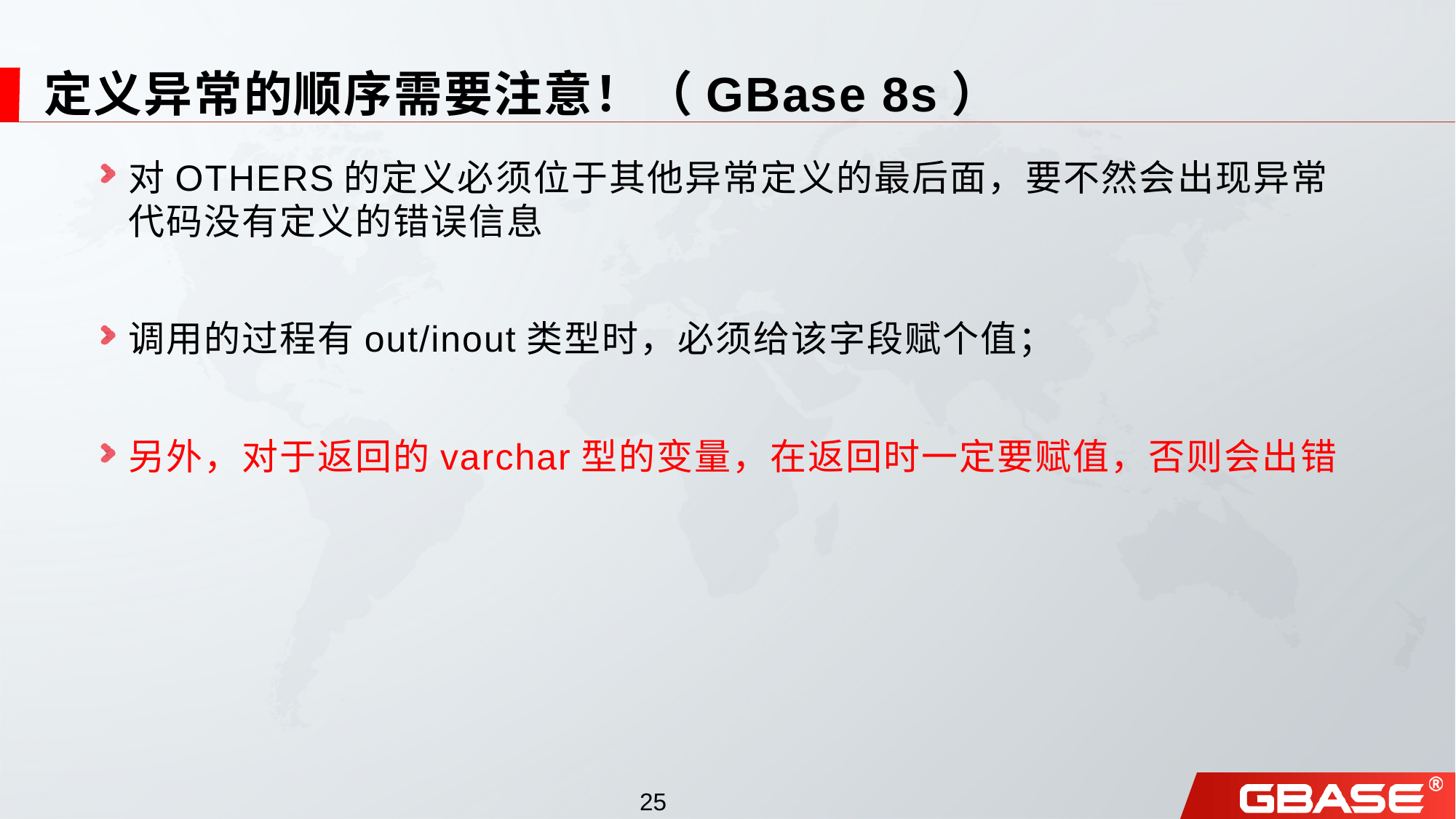

# 定义异常的顺序需要注意！（GBase 8s）
对OTHERS的定义必须位于其他异常定义的最后面，要不然会出现异常代码没有定义的错误信息

调用的过程有out/inout类型时，必须给该字段赋个值；

另外，对于返回的varchar型的变量，在返回时一定要赋值，否则会出错